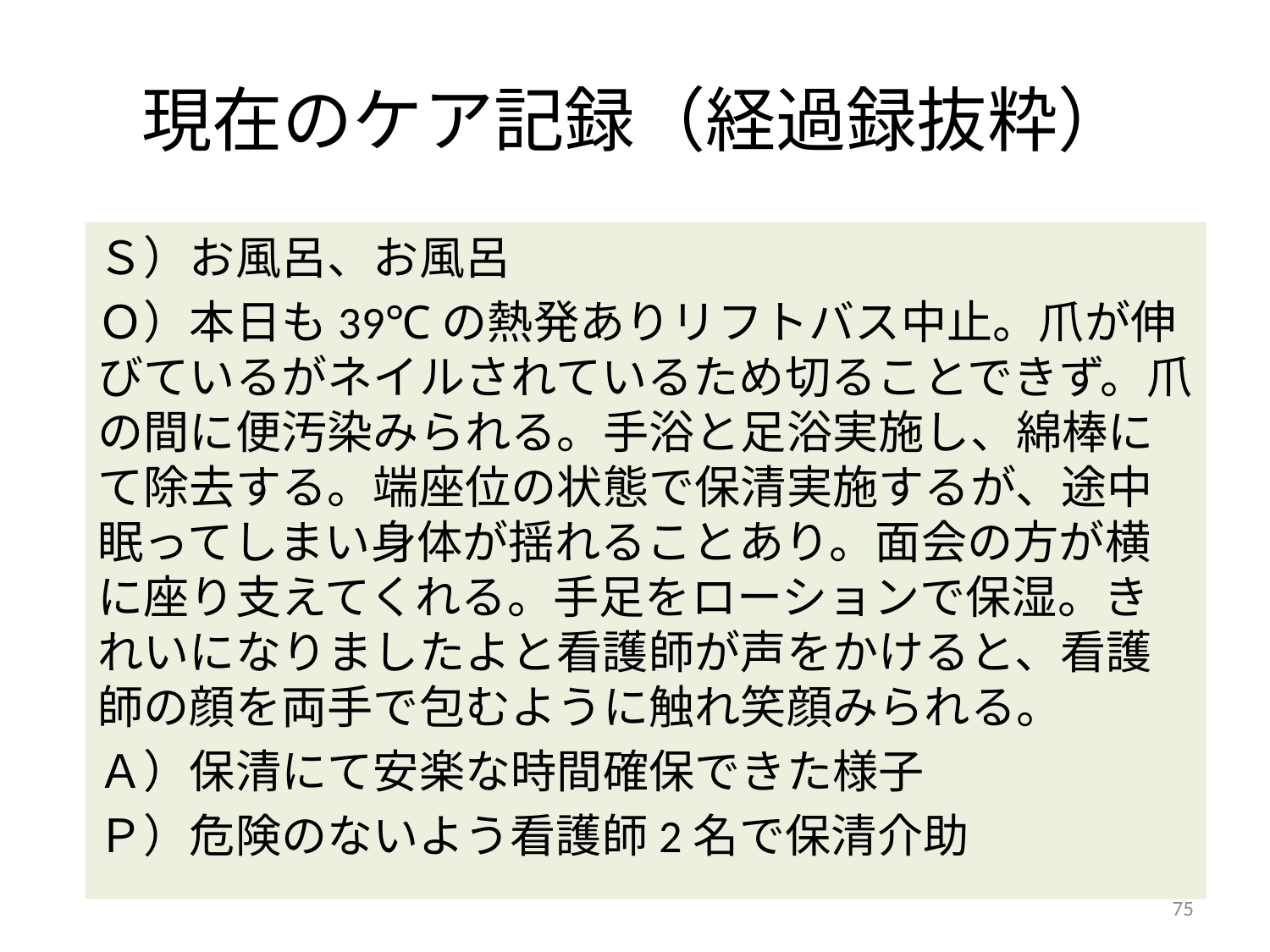

# 現在のケア記録（経過録抜粋）
Ｓ）お風呂、お風呂
Ｏ）本日も39℃の熱発ありリフトバス中止。爪が伸びているがネイルされているため切ることできず。爪の間に便汚染みられる。手浴と足浴実施し、綿棒にて除去する。端座位の状態で保清実施するが、途中眠ってしまい身体が揺れることあり。面会の方が横に座り支えてくれる。手足をローションで保湿。きれいになりましたよと看護師が声をかけると、看護師の顔を両手で包むように触れ笑顔みられる。
Ａ）保清にて安楽な時間確保できた様子
Ｐ）危険のないよう看護師2名で保清介助

75